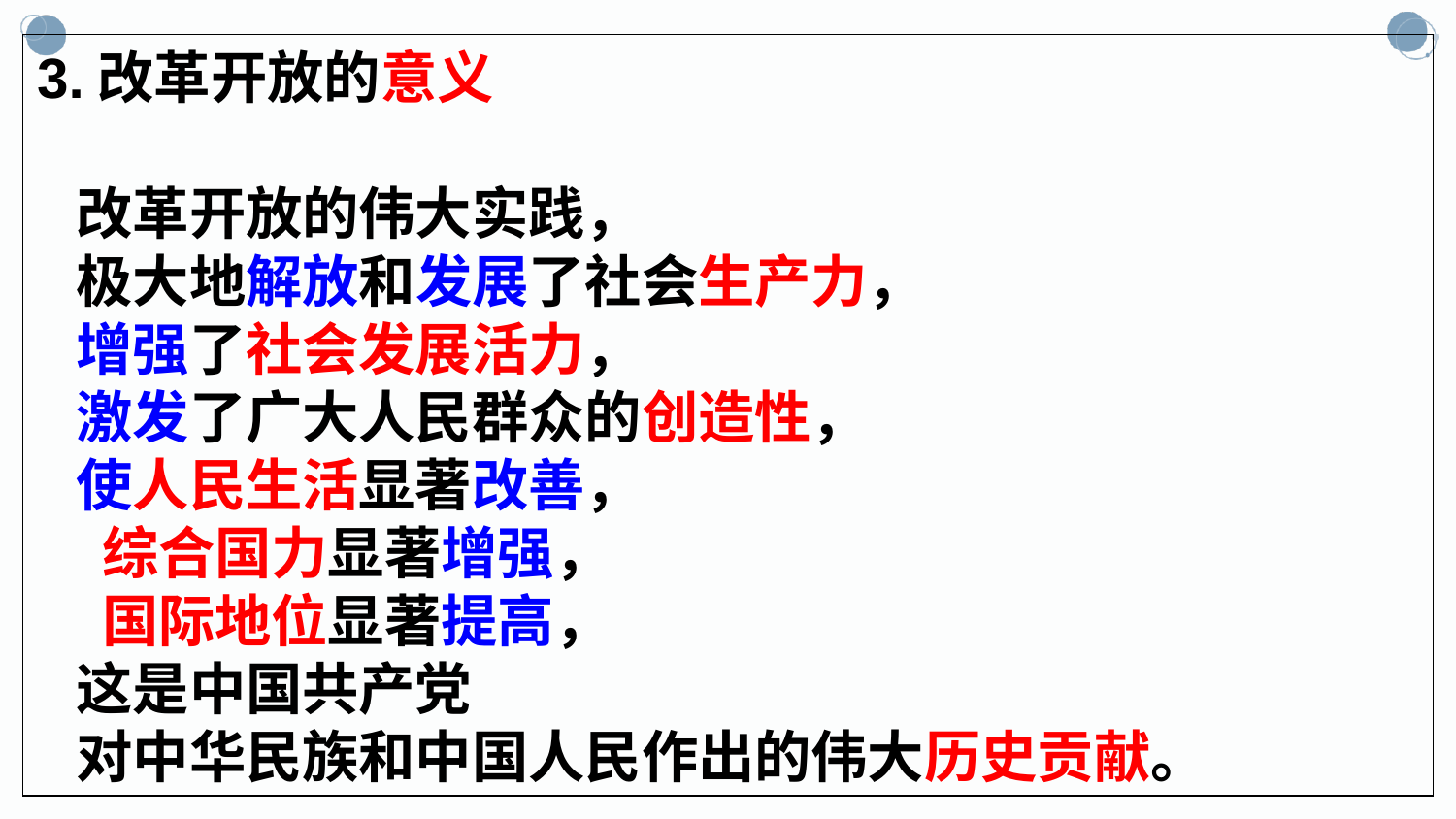

3.改革开放的意义

  改革开放的伟大实践，
  极大地解放和发展了社会生产力，
  增强了社会发展活力，
  激发了广大人民群众的创造性，
  使人民生活显著改善，
    综合国力显著增强，
    国际地位显著提高，
  这是中国共产党
  对中华民族和中国人民作出的伟大历史贡献。